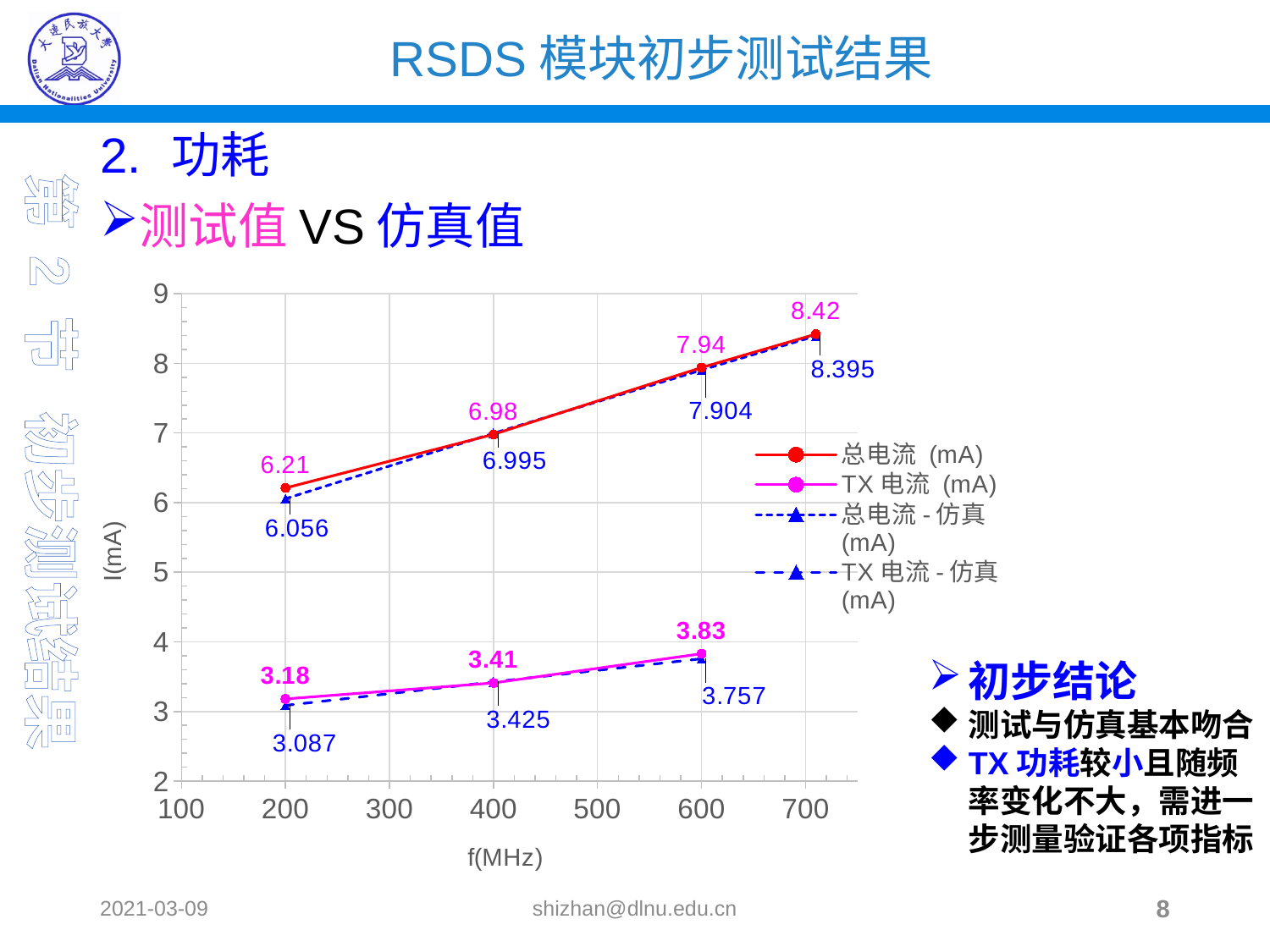

功耗
测试值VS仿真值
第 2 节   初步测试结果

### Chart

| Category | 总电流 | TX电流 | 总电流-仿真 | TX电流-仿真 |
|---|---|---|---|---|
初步结论
测试与仿真基本吻合
TX功耗较小且随频率变化不大，需进一步测量验证各项指标
2021-03-09
shizhan@dlnu.edu.cn
8